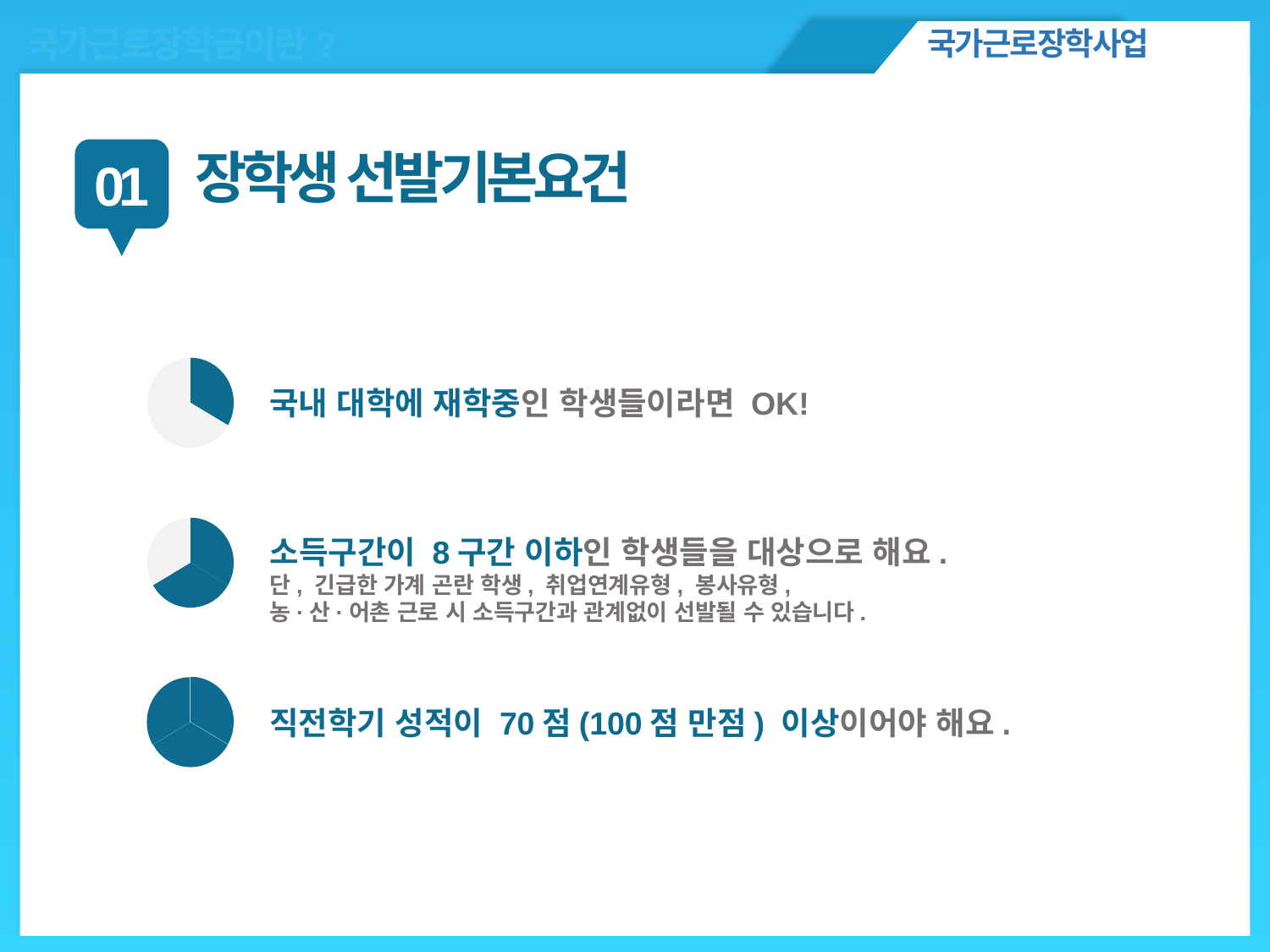

ㅇㅁㄴㅇㄴㅇ
국가근로장학금이란?
국가근로장학사업

장학생 선발기본요건
01

국내 대학에 재학중인 학생들이라면 OK!

소득구간이 8구간 이하인 학생들을 대상으로 해요.
단, 긴급한 가계 곤란 학생, 취업연계유형, 봉사유형,
농·산·어촌 근로 시 소득구간과 관계없이 선발될 수 있습니다.

직전학기 성적이 70점(100점 만점) 이상이어야 해요.